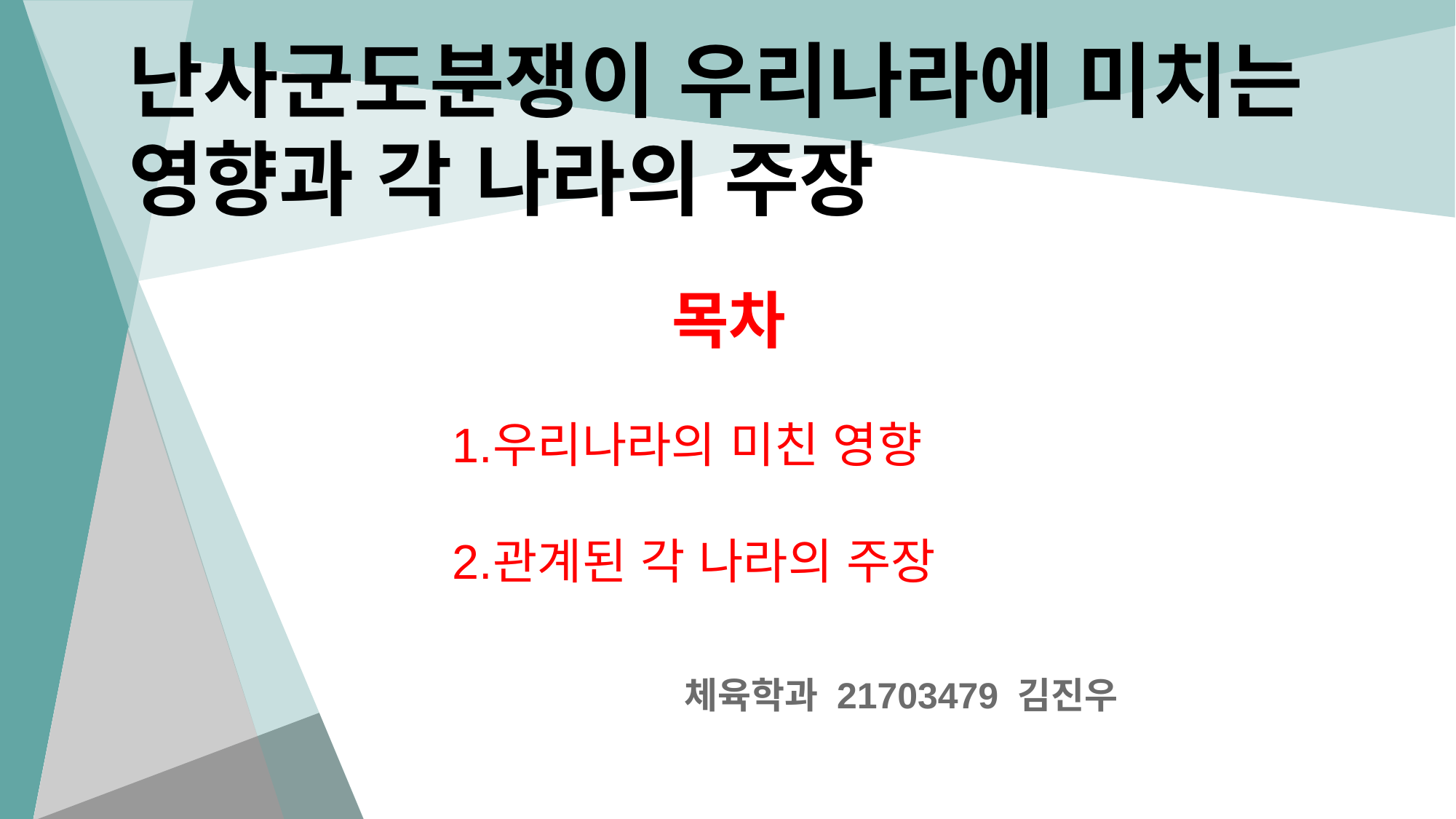

# 난사군도분쟁이 우리나라에 미치는 영향과 각 나라의 주장
목차

우리나라의 미친 영향

관계된 각 나라의 주장
체육학과 21703479 김진우